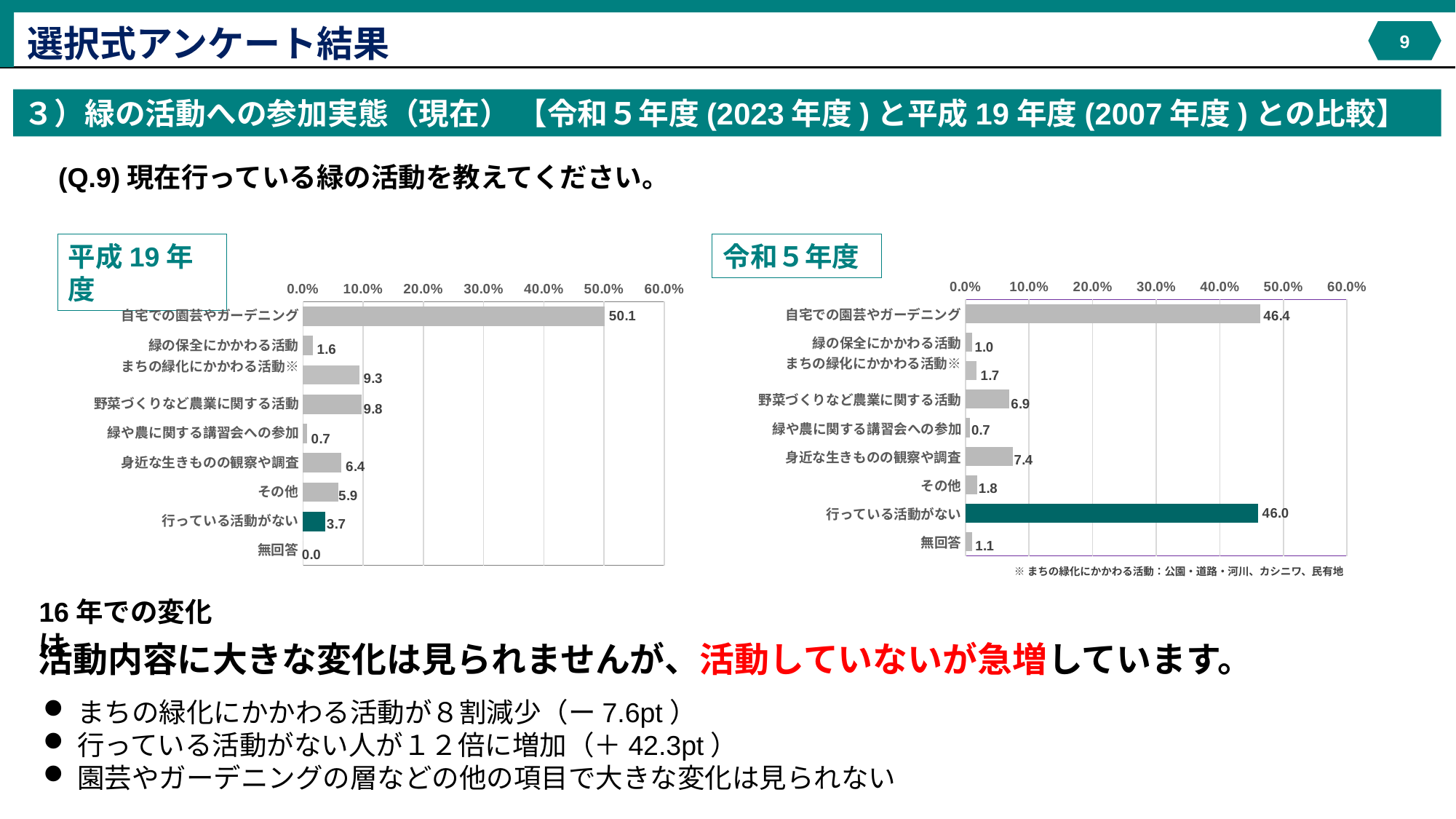

選択式アンケート結果
9
３）緑の活動への参加実態（現在） 【令和５年度(2023年度)と平成19年度(2007年度)との比較】
(Q.9)現在行っている緑の活動を教えてください。
平成19年度
令和５年度

### Chart

| Category |  |
|---|---|
| 自宅での園芸やガーデニング | 46.4 |
| 緑の保全にかかわる活動 | 1.0 |
| まちの緑化にかかわる活動※
 | 1.7 |
| 野菜づくりなど農業に関する活動 | 6.9 |
| 緑や農に関する講習会への参加 | 0.7 |
| 身近な生きものの観察や調査 | 7.4 |
| その他 | 1.8 |
| 行っている活動がない | 46.0 |
| 無回答 | 1.1 |

### Chart

| Category | 現在 |
|---|---|
| 自宅での園芸やガーデニング | 50.10869565217392 |
| 緑の保全にかかわる活動 | 1.6304347826086956 |
| まちの緑化にかかわる活動※
 | 9.347826086956522 |
| 野菜づくりなど農業に関する活動 | 9.782608695652174 |
| 緑や農に関する講習会への参加 | 0.6521739130434783 |
| 身近な生きものの観察や調査 | 6.41304347826087 |
| その他 | 5.869565217391305 |
| 行っている活動がない | 3.6956521739130435 |
| 無回答 | 0.0 |
※まちの緑化にかかわる活動：公園・道路・河川、カシニワ、民有地
16年での変化は
活動内容に大きな変化は見られませんが、活動していないが急増しています。
まちの緑化にかかわる活動が８割減少（ー7.6pt）
行っている活動がない人が１２倍に増加（＋42.3pt）
園芸やガーデニングの層などの他の項目で大きな変化は見られない